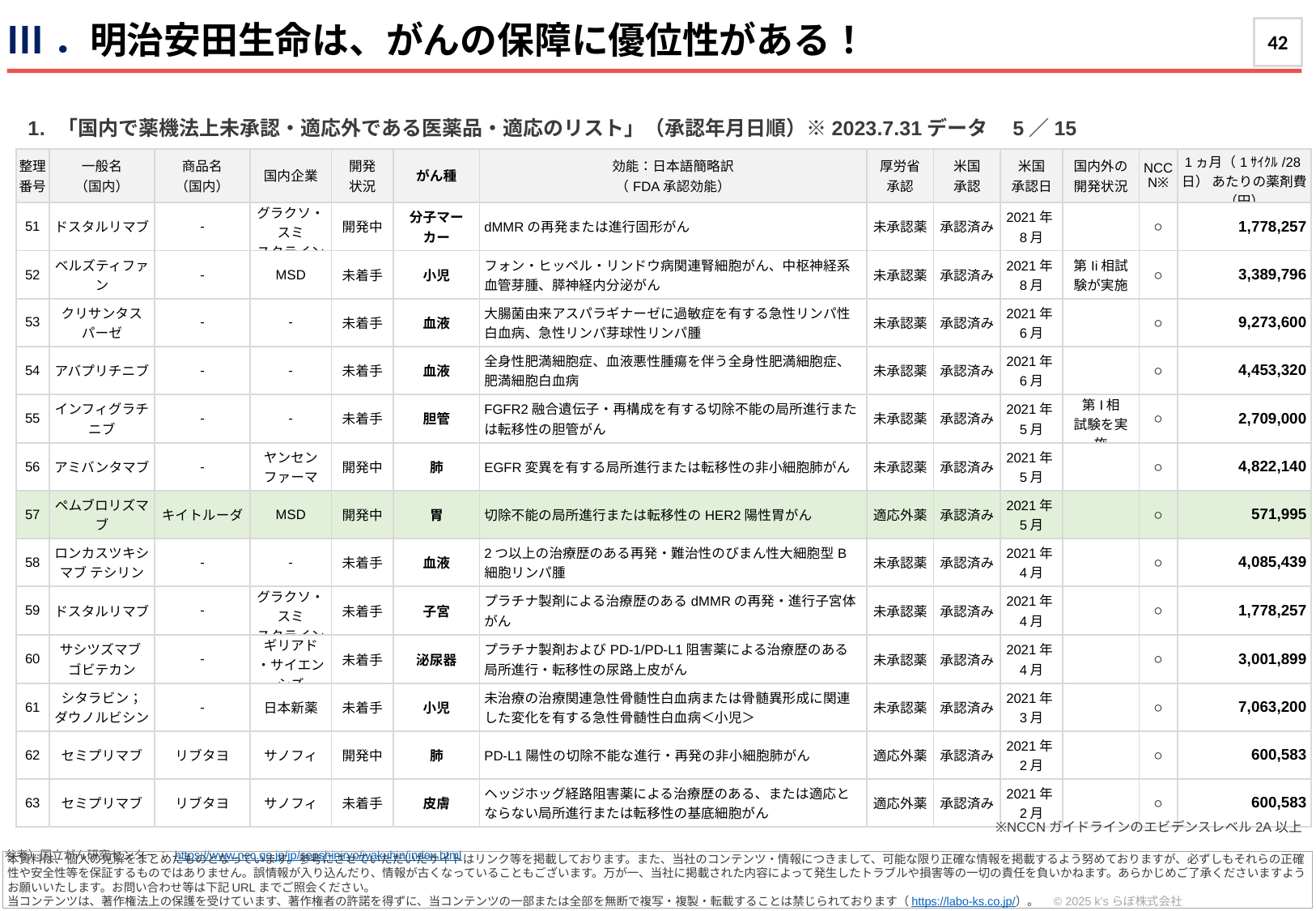

Ⅰ．3月の行き先や活動のヒント
Ⅲ．明治安田生命は、がんの保障に優位性がある！
42
「国内で薬機法上未承認・適応外である医薬品・適応のリスト」（承認年月日順）※2023.7.31データ　5／15
| 整理 番号 | 一般名 （国内） | 商品名 （国内） | 国内企業 | 開発 状況 | がん種 | 効能：日本語簡略訳 （FDA承認効能） | 厚労省 承認 | 米国 承認 | 米国 承認日 | 国内外の 開発状況 | NCCN※ | 1ヵ月（1ｻｲｸﾙ/28日） あたりの薬剤費（円） |
| --- | --- | --- | --- | --- | --- | --- | --- | --- | --- | --- | --- | --- |
| 51 | ドスタルリマブ | - | グラクソ・スミ スクライン | 開発中 | 分子マーカー | dMMRの再発または進行固形がん | 未承認薬 | 承認済み | 2021年8月 |  | ○ | 1,778,257 |
| 52 | ベルズティファン | - | MSD | 未着手 | 小児 | フォン・ヒッペル・リンドウ病関連腎細胞がん、中枢神経系血管芽腫、膵神経内分泌がん | 未承認薬 | 承認済み | 2021年8月 | 第Ii相試験が実施 | ○ | 3,389,796 |
| 53 | クリサンタスパーゼ | - | - | 未着手 | 血液 | 大腸菌由来アスパラギナーゼに過敏症を有する急性リンパ性白血病、急性リンパ芽球性リンパ腫 | 未承認薬 | 承認済み | 2021年6月 |  | ○ | 9,273,600 |
| 54 | アバプリチニブ | - | - | 未着手 | 血液 | 全身性肥満細胞症、血液悪性腫瘍を伴う全身性肥満細胞症、肥満細胞白血病 | 未承認薬 | 承認済み | 2021年6月 |  | ○ | 4,453,320 |
| 55 | インフィグラチニブ | - | - | 未着手 | 胆管 | FGFR2融合遺伝子・再構成を有する切除不能の局所進行または転移性の胆管がん | 未承認薬 | 承認済み | 2021年5月 | 第I相 試験を実施 | ○ | 2,709,000 |
| 56 | アミバンタマブ | - | ヤンセン ファーマ | 開発中 | 肺 | EGFR変異を有する局所進行または転移性の非小細胞肺がん | 未承認薬 | 承認済み | 2021年5月 |  | ○ | 4,822,140 |
| 57 | ペムブロリズマブ | キイトルーダ | MSD | 開発中 | 胃 | 切除不能の局所進行または転移性のHER2陽性胃がん | 適応外薬 | 承認済み | 2021年5月 |  | ○ | 571,995 |
| 58 | ロンカスツキシマブ テシリン | - | - | 未着手 | 血液 | 2つ以上の治療歴のある再発・難治性のびまん性大細胞型B細胞リンパ腫 | 未承認薬 | 承認済み | 2021年4月 |  | ○ | 4,085,439 |
| 59 | ドスタルリマブ | - | グラクソ・スミ スクライン | 未着手 | 子宮 | プラチナ製剤による治療歴のあるdMMRの再発・進行子宮体がん | 未承認薬 | 承認済み | 2021年4月 |  | ○ | 1,778,257 |
| 60 | サシツズマブ ゴビテカン | - | ギリアド ・サイエンシズ | 未着手 | 泌尿器 | プラチナ製剤およびPD-1/PD-L1阻害薬による治療歴のある局所進行・転移性の尿路上皮がん | 未承認薬 | 承認済み | 2021年4月 |  | ○ | 3,001,899 |
| 61 | シタラビン； ダウノルビシン | - | 日本新薬 | 未着手 | 小児 | 未治療の治療関連急性骨髄性白血病または骨髄異形成に関連した変化を有する急性骨髄性白血病＜小児＞ | 未承認薬 | 承認済み | 2021年3月 |  | ○ | 7,063,200 |
| 62 | セミプリマブ | リブタヨ | サノフィ | 開発中 | 肺 | PD-L1陽性の切除不能な進行・再発の非小細胞肺がん | 適応外薬 | 承認済み | 2021年2月 |  | ○ | 600,583 |
| 63 | セミプリマブ | リブタヨ | サノフィ | 未着手 | 皮膚 | ヘッジホッグ経路阻害薬による治療歴のある、または適応とならない局所進行または転移性の基底細胞がん | 適応外薬 | 承認済み | 2021年2月 |  | ○ | 600,583 |
※NCCNガイドラインのエビデンスレベル2A以上
参考）国立がん研究センター： https://www.ncc.go.jp/jp/senshiniryo/iyakuhin/index.html

本資料は、個人の見解をまとめたものとなっています。参考にさせていただいたサイトはリンク等を掲載しております。また、当社のコンテンツ・情報につきまして、可能な限り正確な情報を掲載するよう努めておりますが、必ずしもそれらの正確性や安全性等を保証するものではありません。誤情報が入り込んだり、情報が古くなっていることもございます。万が一、当社に掲載された内容によって発生したトラブルや損害等の一切の責任を負いかねます。あらかじめご了承くださいますようお願いいたします。お問い合わせ等は下記URLまでご照会ください。
当コンテンツは、著作権法上の保護を受けています、著作権者の許諾を得ずに、当コンテンツの一部または全部を無断で複写・複製・転載することは禁じられております（https://labo-ks.co.jp/）。　© 2025 k’sらぼ株式会社